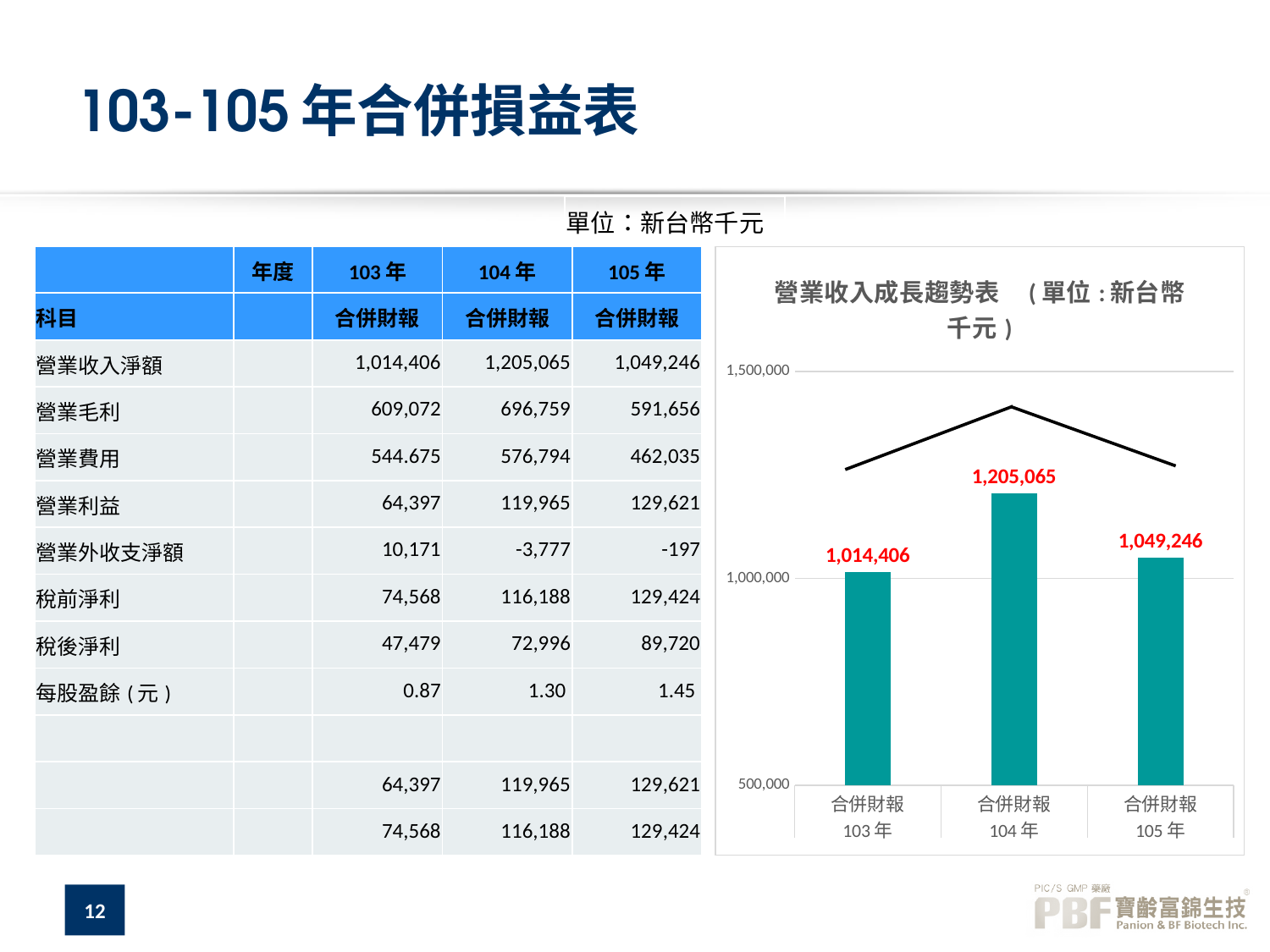

# 103-105年合併損益表
| 單位：新台幣千元 |
| --- |

### Chart: 營業收入成長趨勢表    (單位:新台幣千元)

| Category |  |
|---|---|
| 合併財報 | 1014406.0 |
| 合併財報 | 1205065.0 |
| 合併財報 | 1049246.0 |
|  | 年度 | 103年 | 104年 | 105年 |
| --- | --- | --- | --- | --- |
| 科目 |  | 合併財報 | 合併財報 | 合併財報 |
| 營業收入淨額 |  | 1,014,406 | 1,205,065 | 1,049,246 |
| 營業毛利 |  | 609,072 | 696,759 | 591,656 |
| 營業費用 |  | 544.675 | 576,794 | 462,035 |
| 營業利益 |  | 64,397 | 119,965 | 129,621 |
| 營業外收支淨額 |  | 10,171 | -3,777 | -197 |
| 稅前淨利 |  | 74,568 | 116,188 | 129,424 |
| 稅後淨利 |  | 47,479 | 72,996 | 89,720 |
| 每股盈餘(元) |  | 0.87 | 1.30 | 1.45 |
|  |  |  |  |  |
|  |  | 64,397 | 119,965 | 129,621 |
|  |  | 74,568 | 116,188 | 129,424 |
12